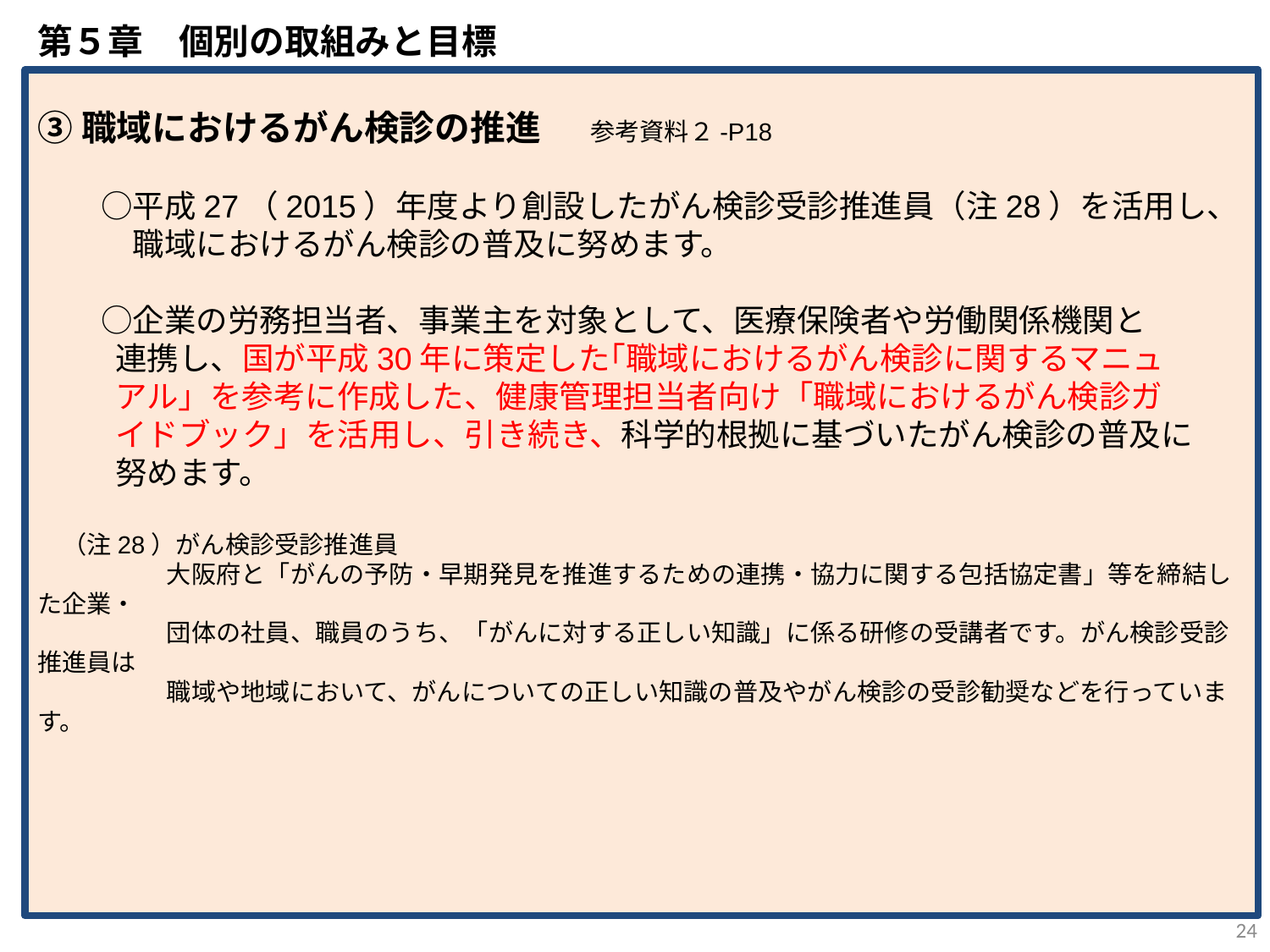

第５章　個別の取組みと目標

③職域におけるがん検診の推進　　参考資料２-P18

　　○平成27（2015）年度より創設したがん検診受診推進員（注28）を活用し、
　　　職域におけるがん検診の普及に努めます。

　　○企業の労務担当者、事業主を対象として、医療保険者や労働関係機関と
　　  連携し、国が平成30年に策定した｢職域におけるがん検診に関するマニュ
　　  アル」を参考に作成した、健康管理担当者向け「職域におけるがん検診ガ
　　  イドブック」を活用し、引き続き、科学的根拠に基づいたがん検診の普及に
　　  努めます。

　（注28）がん検診受診推進員
　　 　　　大阪府と「がんの予防・早期発見を推進するための連携・協力に関する包括協定書」等を締結した企業・
　　　　　 団体の社員、職員のうち、「がんに対する正しい知識」に係る研修の受講者です。がん検診受診推進員は
　　　　　 職域や地域において、がんについての正しい知識の普及やがん検診の受診勧奨などを行っています。

24